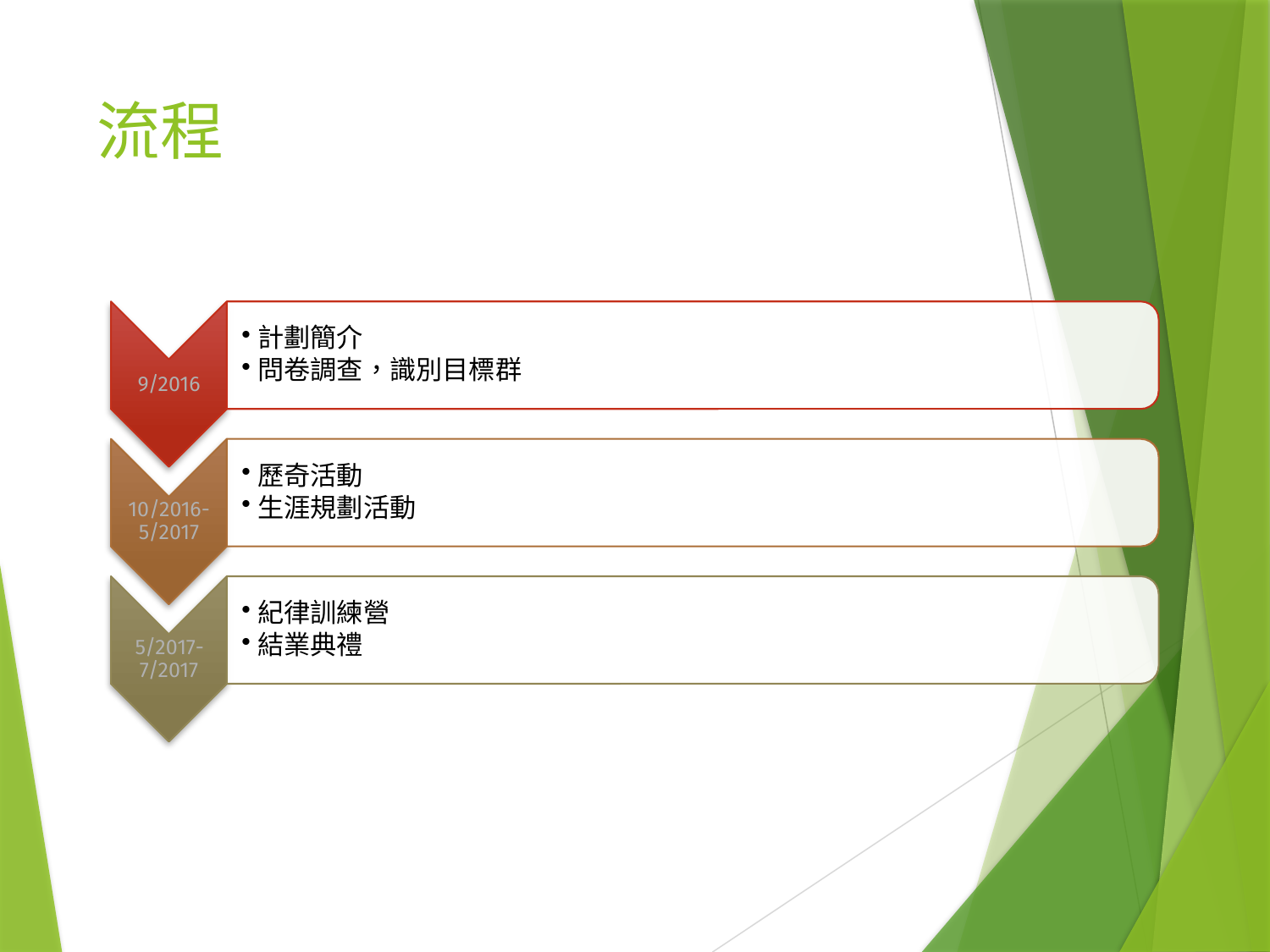

# 流程
9/2016
計劃簡介
問卷調查，識別目標群
10/2016-5/2017
歷奇活動
生涯規劃活動
5/2017-7/2017
紀律訓練營
結業典禮